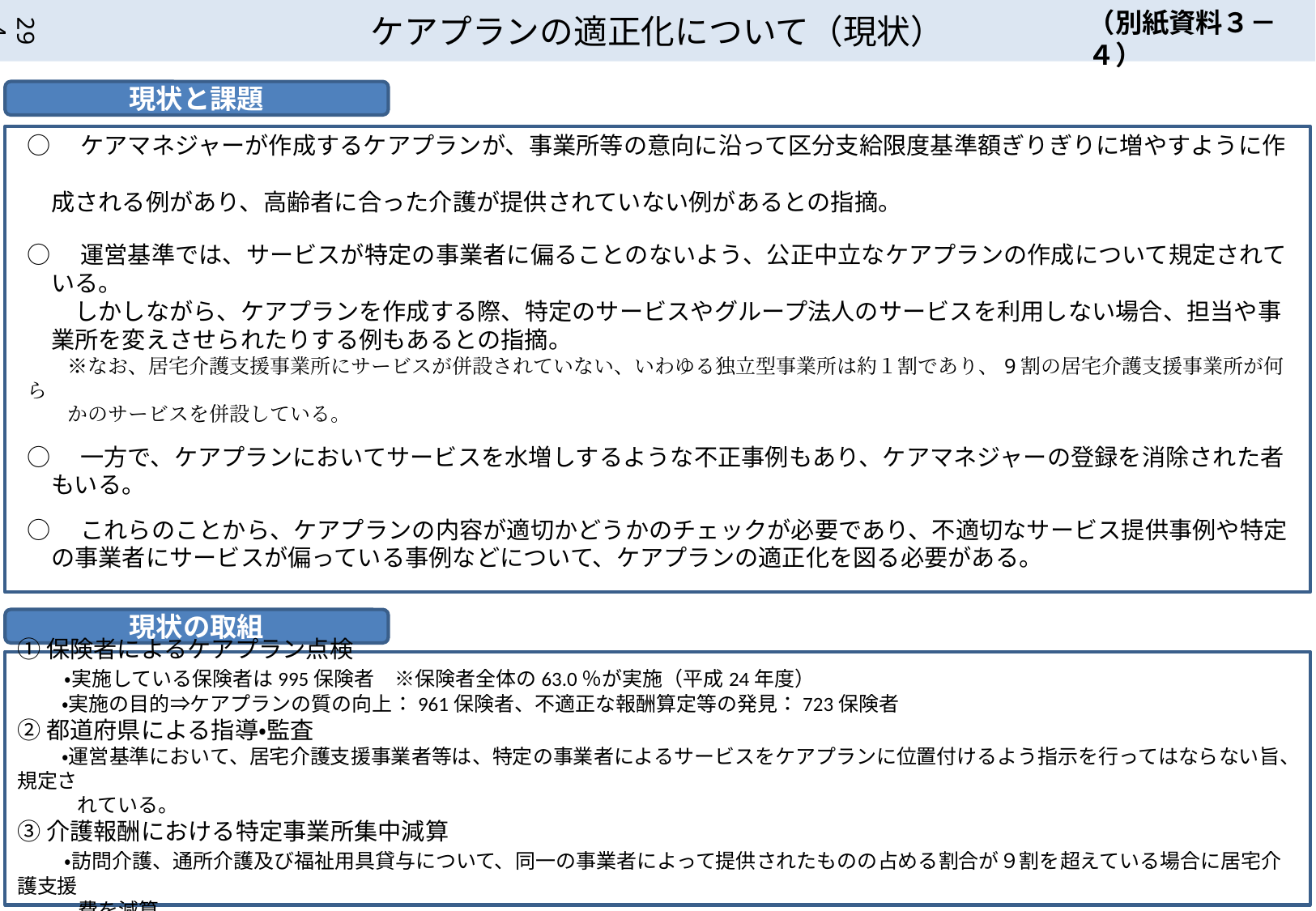

（別紙資料３－４）
ケアプランの適正化について（現状）
294
現状と課題

○　ケアマネジャーが作成するケアプランが、事業所等の意向に沿って区分支給限度基準額ぎりぎりに増やすように作
　成される例があり、高齢者に合った介護が提供されていない例があるとの指摘。

○　運営基準では、サービスが特定の事業者に偏ることのないよう、公正中立なケアプランの作成について規定されて
　いる。
　　しかしながら、ケアプランを作成する際、特定のサービスやグループ法人のサービスを利用しない場合、担当や事
　業所を変えさせられたりする例もあるとの指摘。
　　※なお、居宅介護支援事業所にサービスが併設されていない、いわゆる独立型事業所は約１割であり、9割の居宅介護支援事業所が何ら
　　かのサービスを併設している。

○　一方で、ケアプランにおいてサービスを水増しするような不正事例もあり、ケアマネジャーの登録を消除された者
　もいる。

○　これらのことから、ケアプランの内容が適切かどうかのチェックが必要であり、不適切なサービス提供事例や特定
　の事業者にサービスが偏っている事例などについて、ケアプランの適正化を図る必要がある。
現状の取組

①保険者によるケアプラン点検
　　・実施している保険者は995保険者　※保険者全体の63.0％が実施（平成24年度）
　　 ・実施の目的⇒ケアプランの質の向上：961保険者、不適正な報酬算定等の発見：723保険者
②都道府県による指導・監査
　　 ・運営基準において、居宅介護支援事業者等は、特定の事業者によるサービスをケアプランに位置付けるよう指示を行ってはならない旨、規定さ
　　　れている。
③介護報酬における特定事業所集中減算
　　・訪問介護、通所介護及び福祉用具貸与について、同一の事業者によって提供されたものの占める割合が９割を超えている場合に居宅介護支援
　　　費を減算。